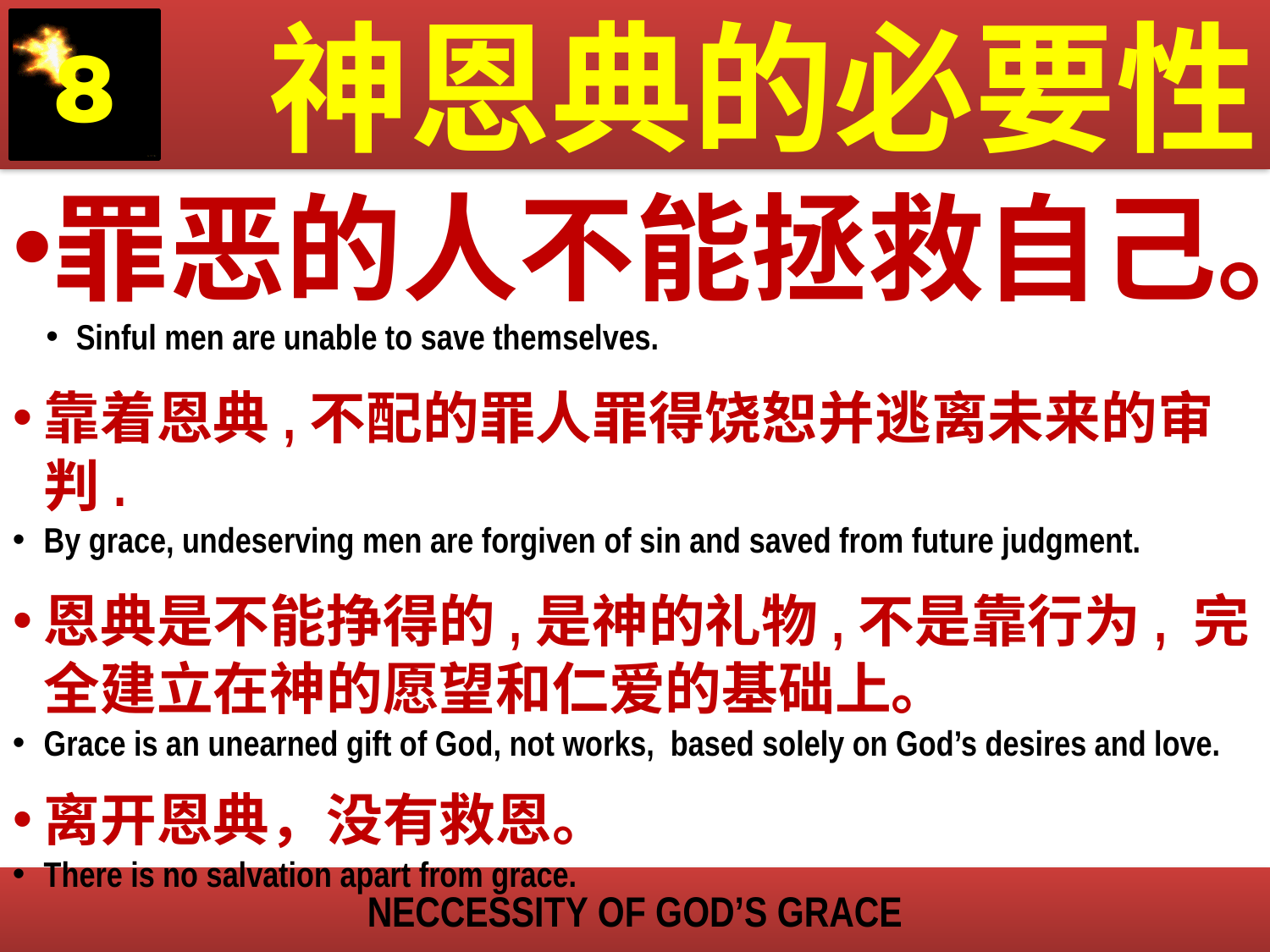

神恩典的必要性
8
罪恶的人不能拯救自己。
Sinful men are unable to save themselves.

靠着恩典,不配的罪人罪得饶恕并逃离未来的审判.
By grace, undeserving men are forgiven of sin and saved from future judgment.

恩典是不能挣得的,是神的礼物,不是靠行为, 完全建立在神的愿望和仁爱的基础上。
Grace is an unearned gift of God, not works,  based solely on God’s desires and love.

离开恩典，没有救恩。
There is no salvation apart from grace.
NECCESSITY OF GOD’S GRACE